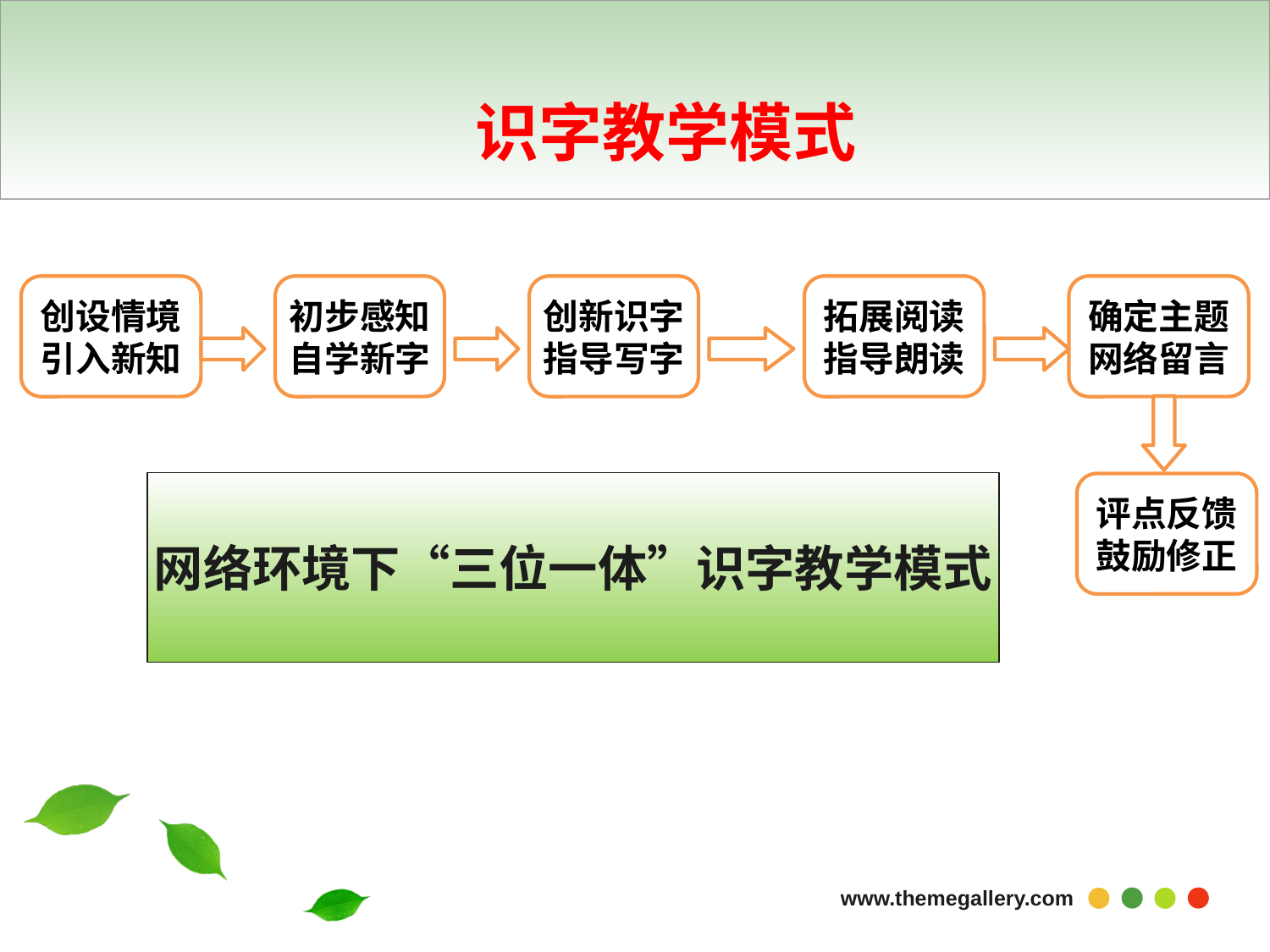

识字教学模式

创设情境
引入新知

初步感知
自学新字
创新识字
指导写字

拓展阅读
指导朗读

确定主题
网络留言

网络环境下“三位一体”识字教学模式

评点反馈
鼓励修正